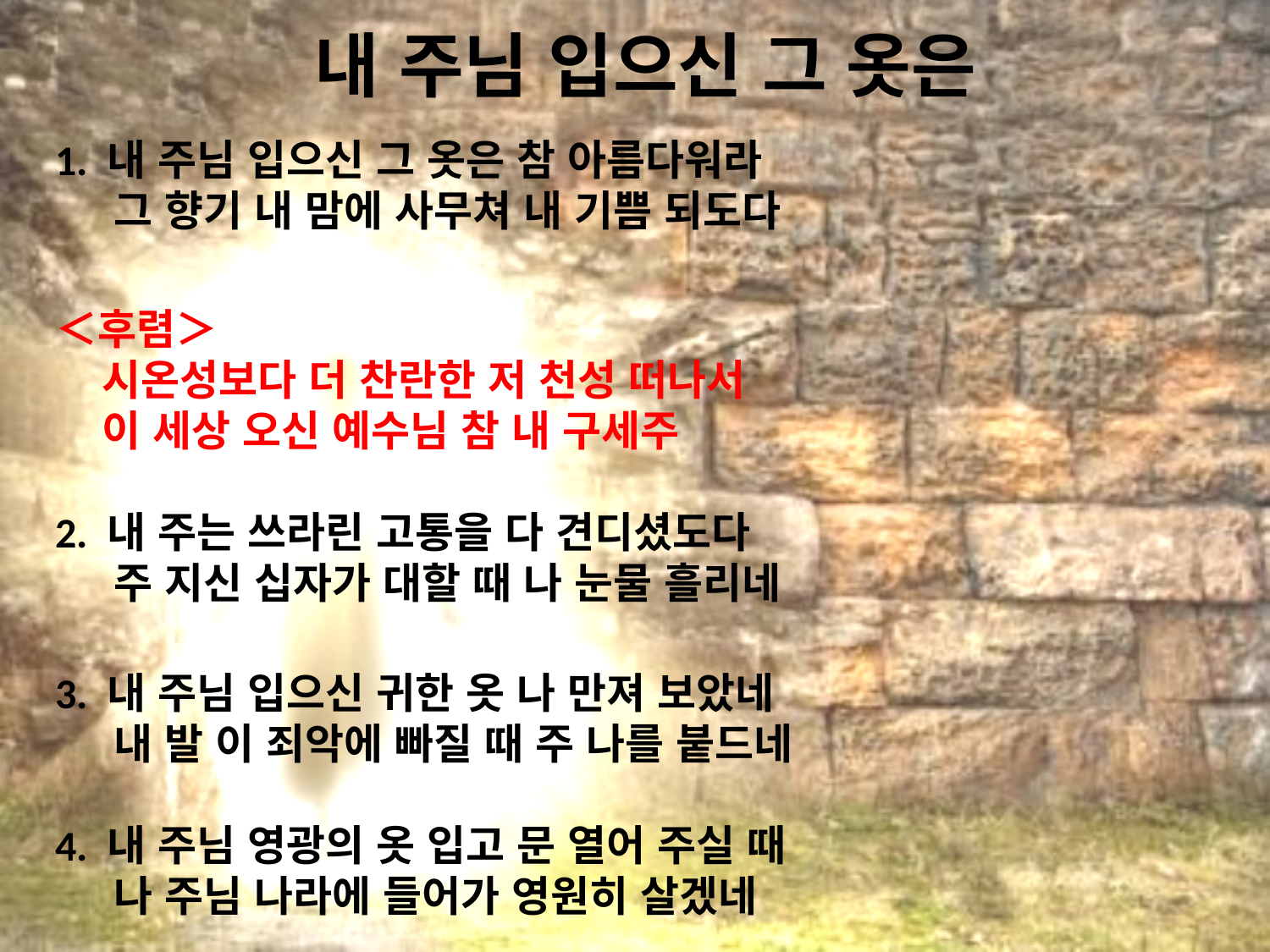

# 내 주님 입으신 그 옷은
1. 내 주님 입으신 그 옷은 참 아름다워라
     그 향기 내 맘에 사무쳐 내 기쁨 되도다

＜후렴＞
    시온성보다 더 찬란한 저 천성 떠나서
    이 세상 오신 예수님 참 내 구세주
2. 내 주는 쓰라린 고통을 다 견디셨도다
     주 지신 십자가 대할 때 나 눈물 흘리네
3. 내 주님 입으신 귀한 옷 나 만져 보았네
     내 발 이 죄악에 빠질 때 주 나를 붙드네
4. 내 주님 영광의 옷 입고 문 열어 주실 때
     나 주님 나라에 들어가 영원히 살겠네